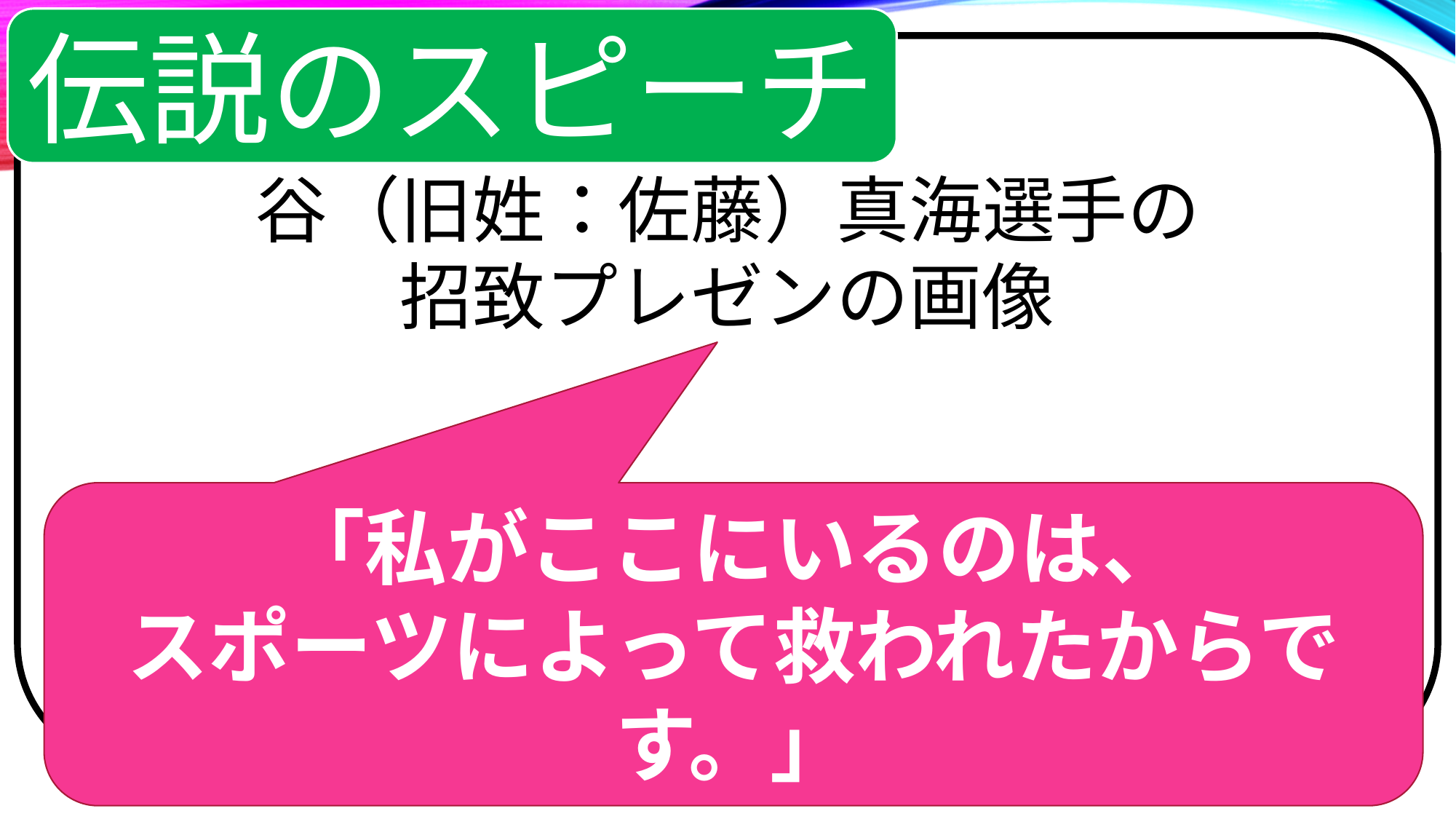

伝説のスピーチ

谷（旧姓：佐藤）真海選手の
招致プレゼンの画像
#
「私がここにいるのは、
スポーツによって救われたからです。」